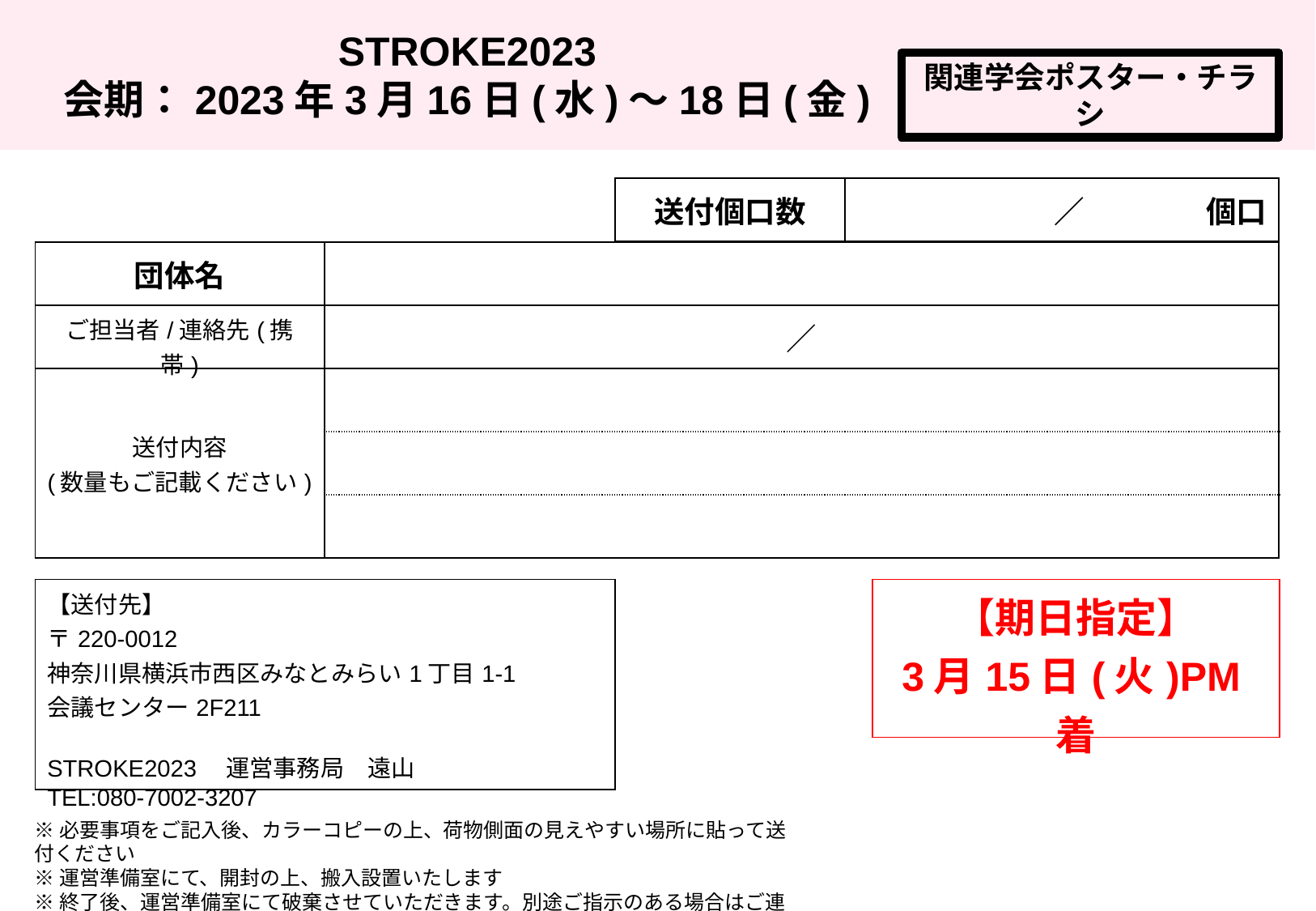

STROKE2023
会期：2023年3月16日(水)〜18日(金)
関連学会ポスター・チラシ
| 送付個口数 | ／　　　　個口 |
| --- | --- |
| 団体名 |  |
| --- | --- |
| ご担当者/連絡先(携帯) | ／ |
| 送付内容 (数量もご記載ください) |  |
|  |  |
|  |  |
| 【送付先】 〒220-0012 神奈川県横浜市西区みなとみらい1丁目1-1 会議センター2F211 STROKE2023　運営事務局　遠山 TEL:080-7002-3207 |
| --- |
| 【期日指定】 3月15日(火)PM着 |
| --- |
※必要事項をご記入後、カラーコピーの上、荷物側面の見えやすい場所に貼って送付ください
※運営準備室にて、開封の上、搬入設置いたします
※終了後、運営準備室にて破棄させていただきます。別途ご指示のある場合はご連絡ください